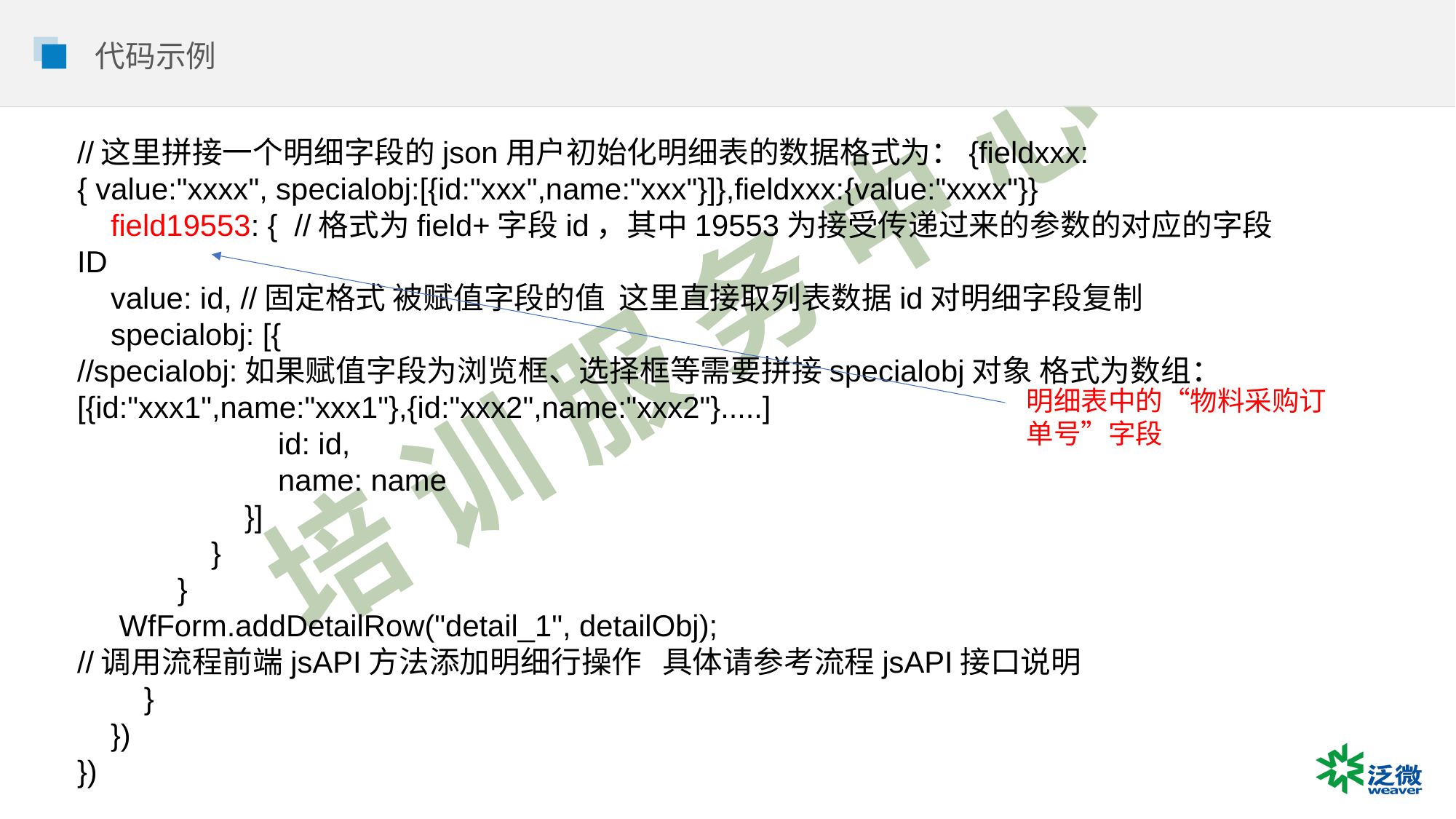

代码示例

//这里拼接一个明细字段的json用户初始化明细表的数据格式为：{fieldxxx:{ value:"xxxx", specialobj:[{id:"xxx",name:"xxx"}]},fieldxxx:{value:"xxxx"}}
    field19553: {  //格式为field+字段id，其中19553为接受传递过来的参数的对应的字段ID
    value: id, //固定格式 被赋值字段的值  这里直接取列表数据id对明细字段复制
    specialobj: [{
//specialobj:如果赋值字段为浏览框、选择框等需要拼接specialobj对象 格式为数组：[{id:"xxx1",name:"xxx1"},{id:"xxx2",name:"xxx2"}.....]
                        id: id,
                        name: name
                    }]
                }
            }
     WfForm.addDetailRow("detail_1", detailObj);
//调用流程前端jsAPI方法添加明细行操作   具体请参考流程jsAPI接口说明
        }
    })
})
明细表中的“物料采购订单号”字段